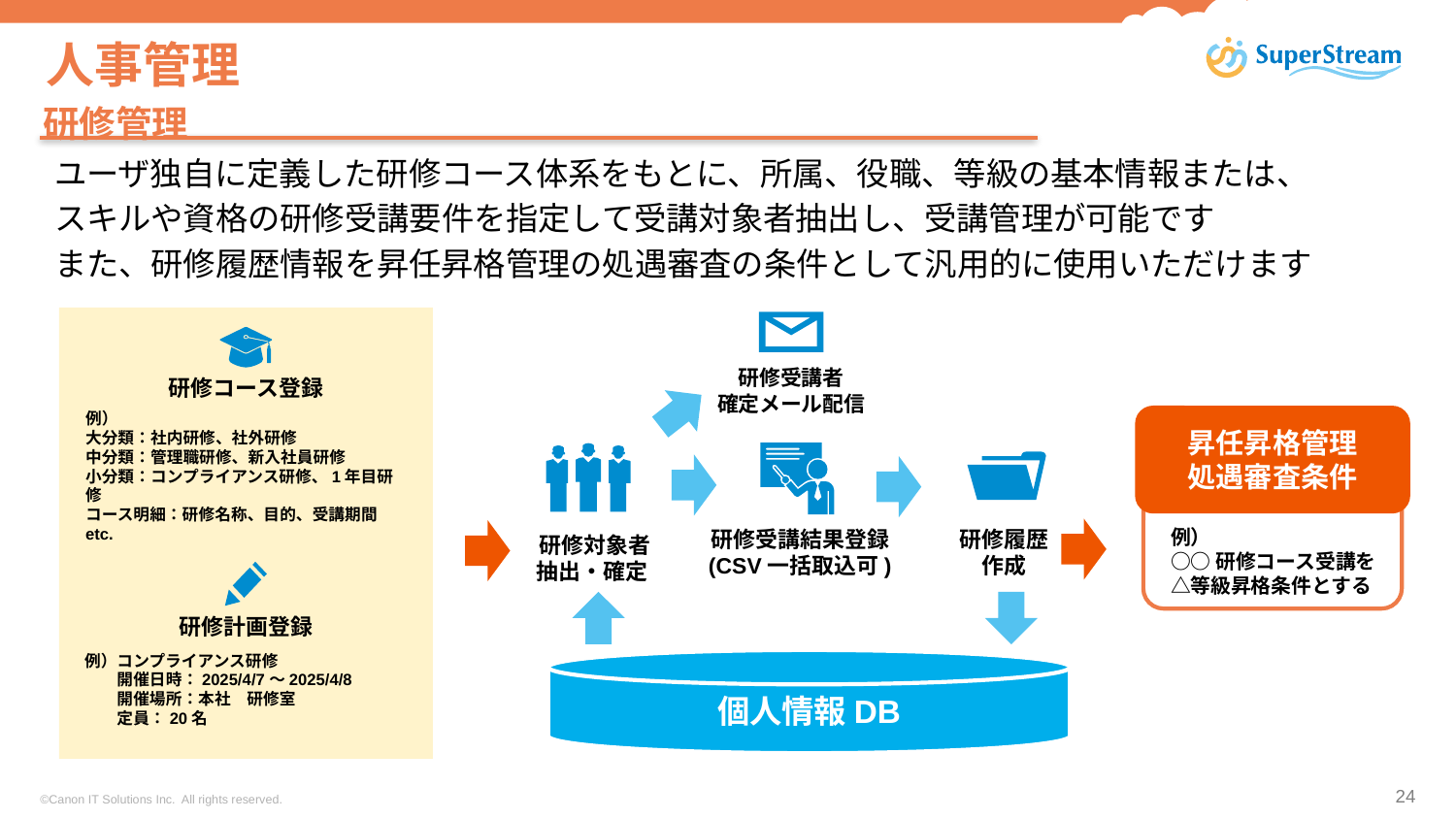

# 人事管理
研修管理
ユーザ独自に定義した研修コース体系をもとに、所属、役職、等級の基本情報または、
スキルや資格の研修受講要件を指定して受講対象者抽出し、受講管理が可能です
また、研修履歴情報を昇任昇格管理の処遇審査の条件として汎用的に使用いただけます

研修コース登録
例）
大分類：社内研修、社外研修
中分類：管理職研修、新入社員研修
小分類：コンプライアンス研修、1年目研修
コース明細：研修名称、目的、受講期間
etc.

研修計画登録
例）コンプライアンス研修
　　開催日時：2025/4/7～2025/4/8
　　開催場所：本社　研修室
　　定員：20名

研修受講者
確定メール配信

昇任昇格管理
処遇審査条件

例）
○○研修コース受講を△等級昇格条件とする
研修受講結果登録
(CSV一括取込可)
研修履歴
作成

研修対象者
抽出・確定

個人情報DB
©Canon IT Solutions Inc.  All rights reserved.
24